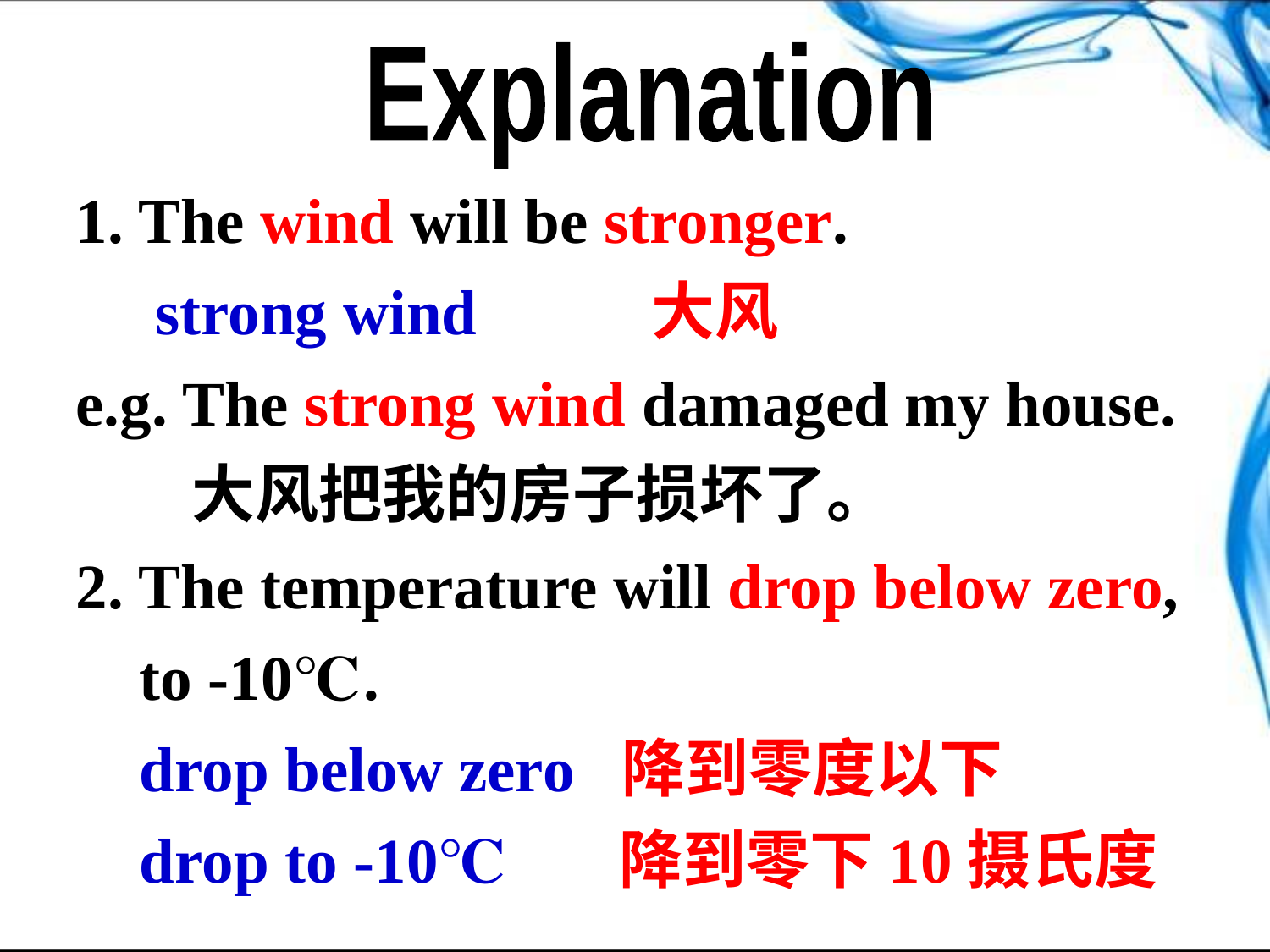

Explanation
1. The wind will be stronger.
     strong wind          大风
e.g. The strong wind damaged my house.
       大风把我的房子损坏了。
2. The temperature will drop below zero,
    to -10℃.
    drop below zero  降到零度以下
    drop to -10℃      降到零下10摄氏度